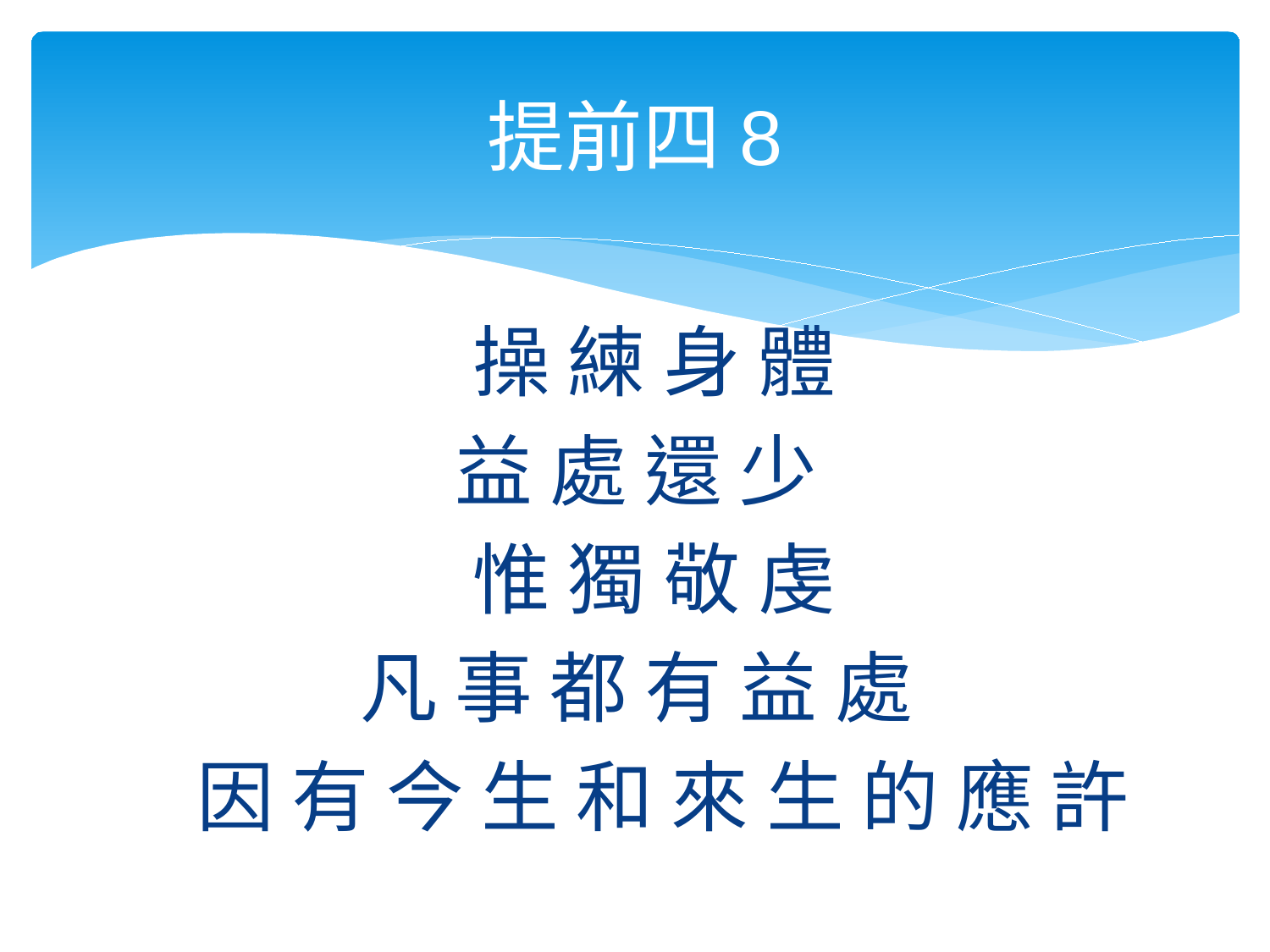

# 提前四8
 操 練 身 體
益 處 還 少
 惟 獨 敬 虔
凡 事 都 有 益 處
 因 有 今 生 和 來 生 的 應 許